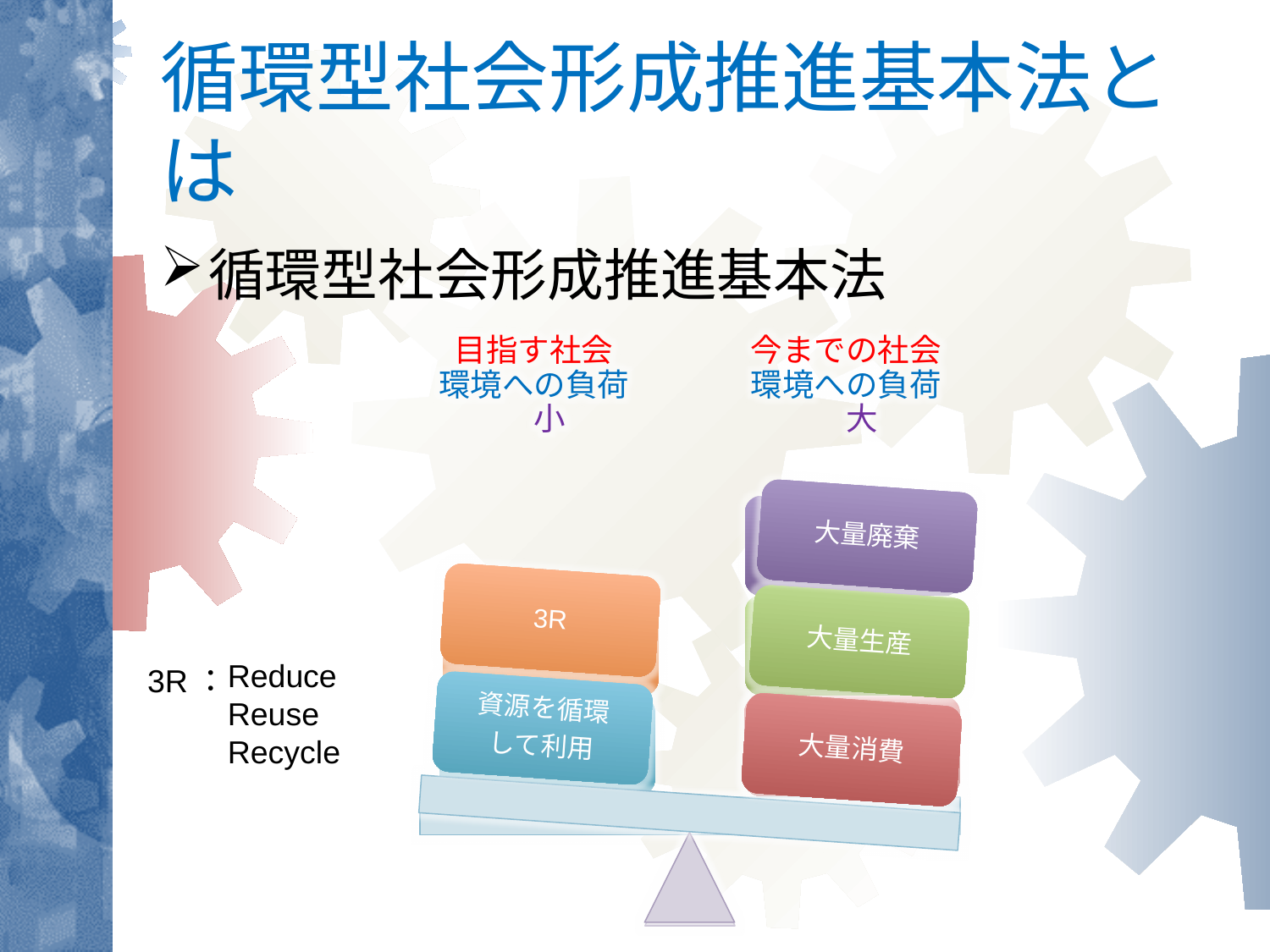

# 循環型社会形成推進基本法とは
循環型社会形成推進基本法

目指す社会
環境への負荷　小
今までの社会
環境への負荷　大
大量廃棄
3R
大量生産
資源を循環
して利用
大量消費

大量廃棄
大量生産
３R
Reduce
Reuse
Recycle
3R：
資源を循環
して利用
大量消費